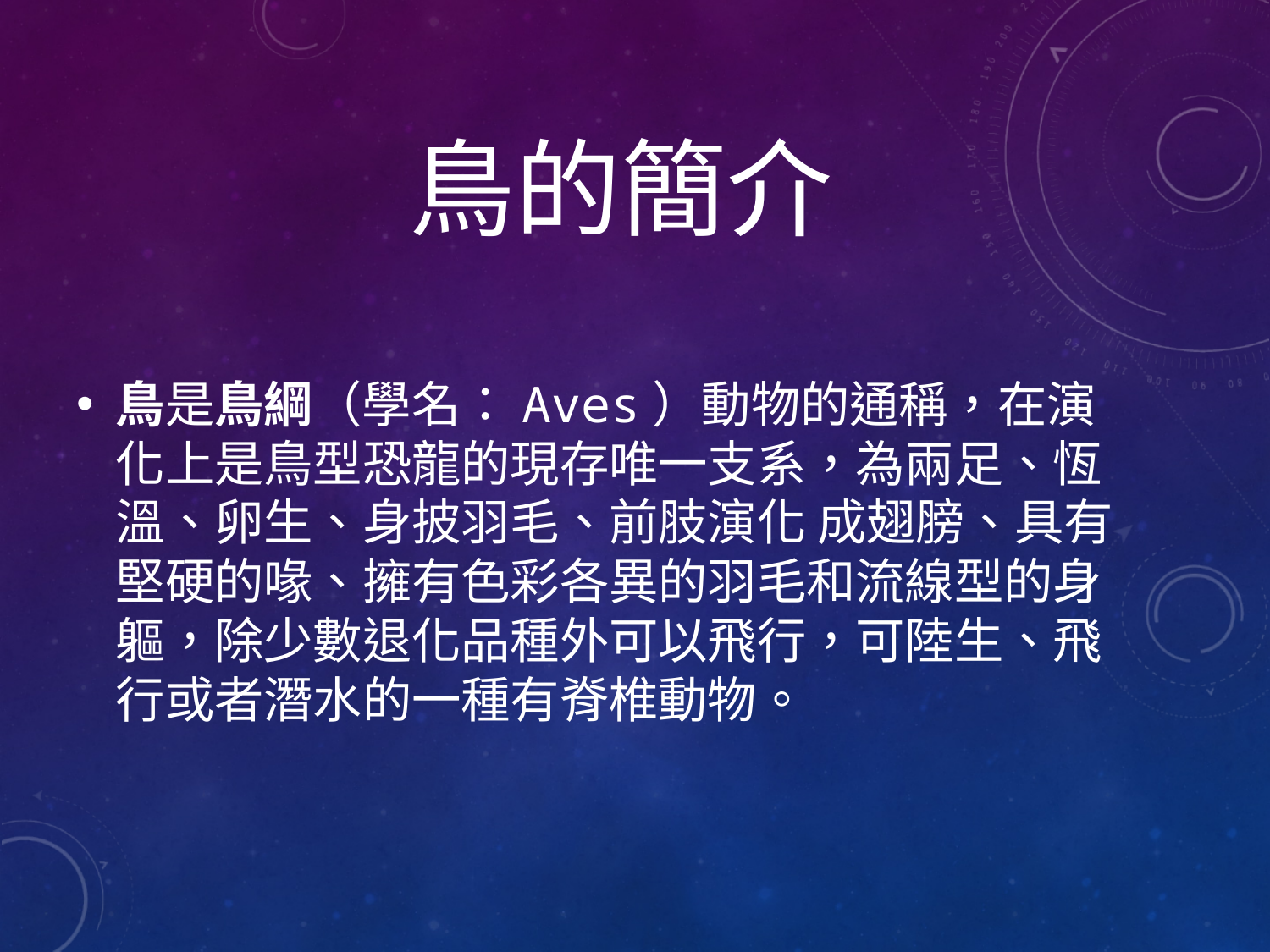

# 鳥的簡介
鳥是鳥綱（學名：Aves）動物的通稱，在演化上是鳥型恐龍的現存唯一支系，為兩足、恆溫、卵生、身披羽毛、前肢演化 成翅膀、具有堅硬的喙、擁有色彩各異的羽毛和流線型的身軀，除少數退化品種外可以飛行，可陸生、飛行或者潛水的一種有脊椎動物。